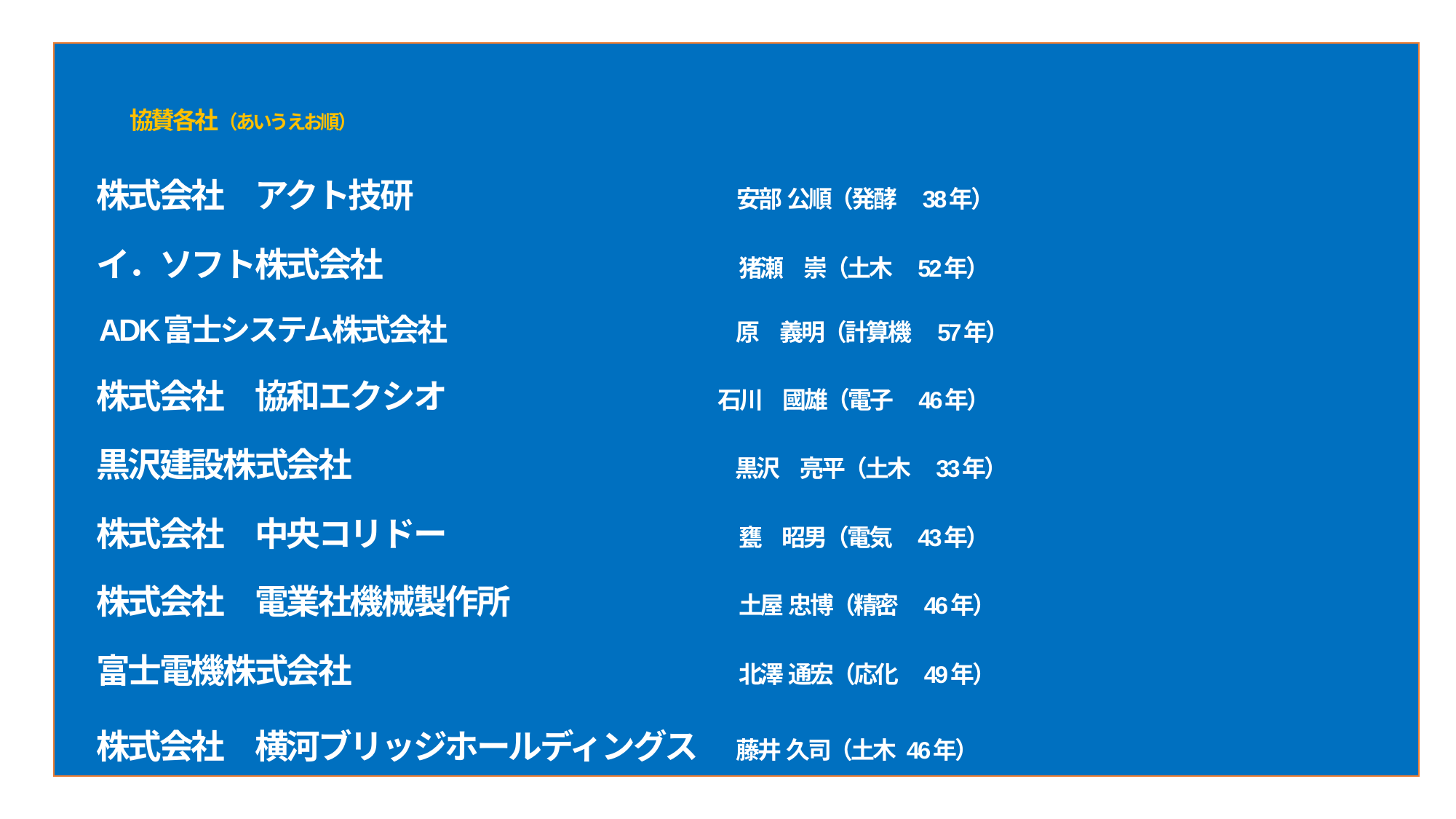

協賛各社（あいうえお順）

　株式会社　アクト技研　　　　　　　　　 　安部  公順（発酵　38年）

　イ．ソフト株式会社　　　　　　　　　　　 猪瀬　崇（土木　52年）

　ADK富士システム株式会社　　　　　　　　　　　　　  原　義明（計算機　57年）

　株式会社　協和エクシオ　　　 　 　　　　 石川　國雄（電子　46年）

　黒沢建設株式会社　　　　　　　  　　　　　　黒沢　亮平（土木　33年）

　株式会社　中央コリドー　　　　　　　　　 甕　昭男（電気　43年）

　株式会社　電業社機械製作所　　　　　　　 土屋  忠博（精密　46年）

　富士電機株式会社　　　　　　　　　　　　 北澤  通宏（応化　49年）

　株式会社　横河ブリッジホールディングス　 藤井  久司（土木  46年）